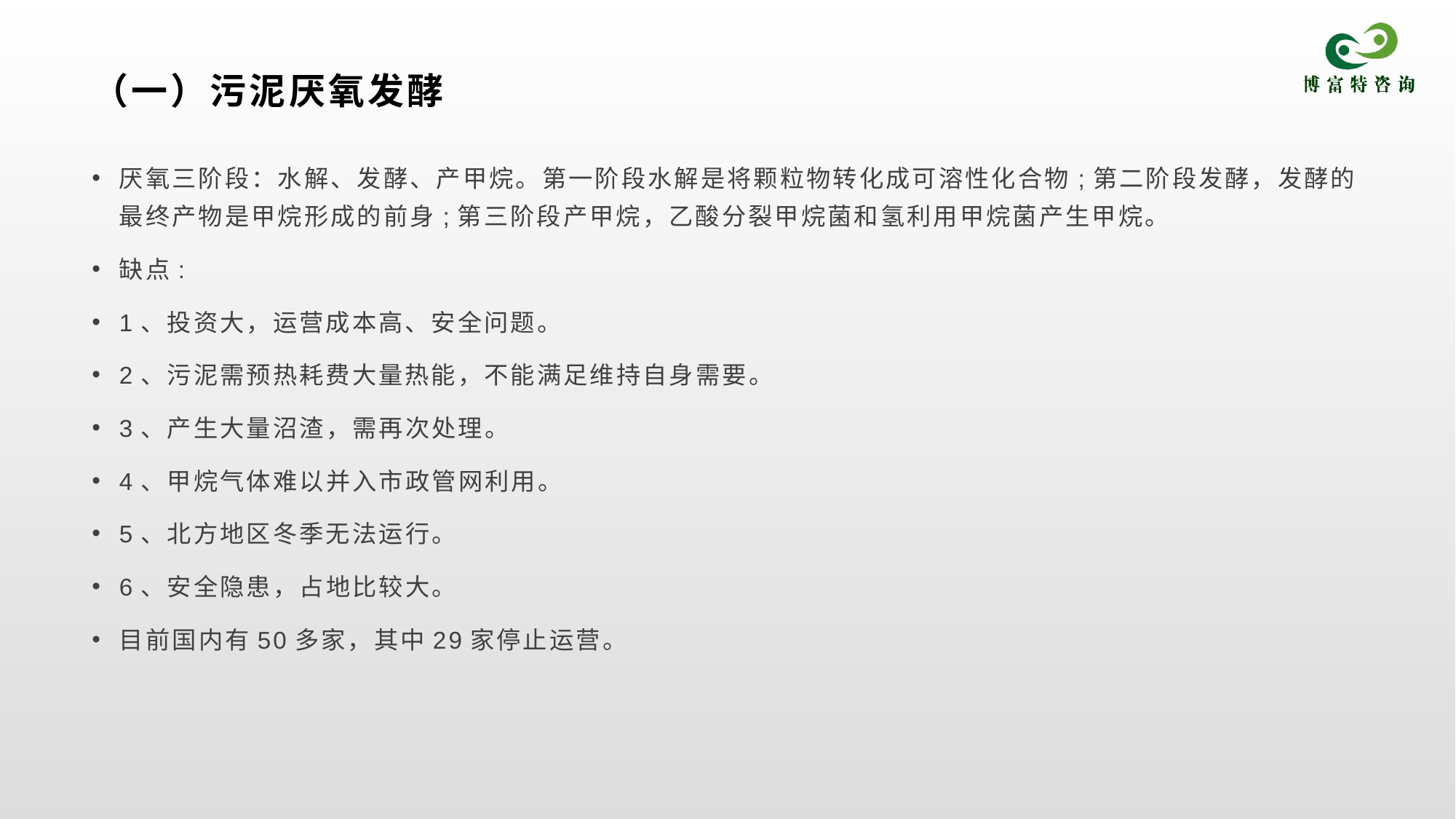

# （一）污泥厌氧发酵
厌氧三阶段：水解、发酵、产甲烷。第一阶段水解是将颗粒物转化成可溶性化合物;第二阶段发酵，发酵的最终产物是甲烷形成的前身;第三阶段产甲烷，乙酸分裂甲烷菌和氢利用甲烷菌产生甲烷。
缺点:
1、投资大，运营成本高、安全问题。
2、污泥需预热耗费大量热能，不能满足维持自身需要。
3、产生大量沼渣，需再次处理。
4、甲烷气体难以并入市政管网利用。
5、北方地区冬季无法运行。
6、安全隐患，占地比较大。
目前国内有50多家，其中29家停止运营。